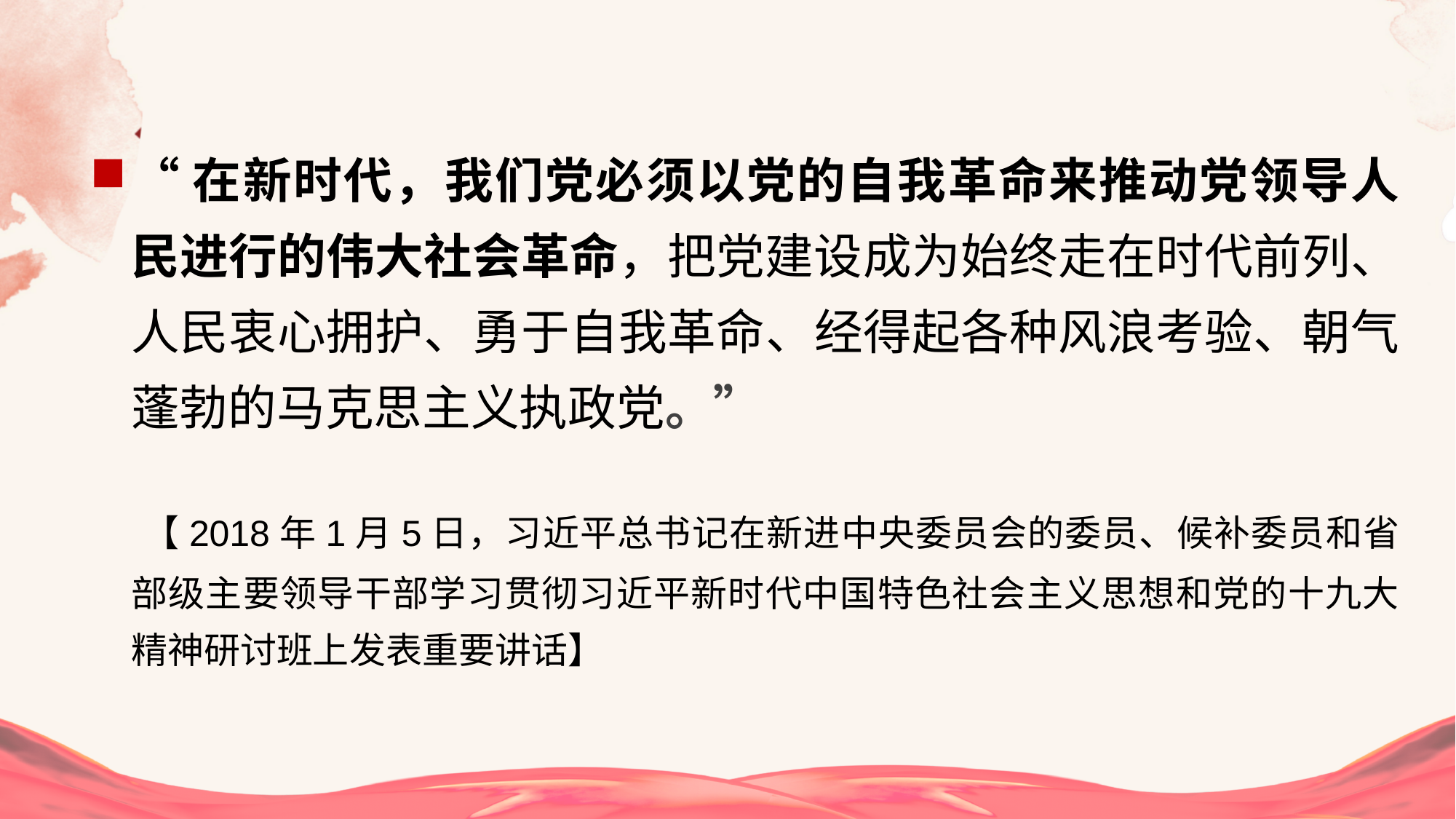

“在新时代，我们党必须以党的自我革命来推动党领导人 民进行的伟大社会革命，把党建设成为始终走在时代前列、人民衷心拥护、勇于自我革命、经得起各种风浪考验、朝气蓬勃的马克思主义执政党。”
   【2018年1月5日，习近平总书记在新进中央委员会的委员、候补委员和省部级主要领导干部学习贯彻习近平新时代中国特色社会主义思想和党的十九大精神研讨班上发表重要讲话】